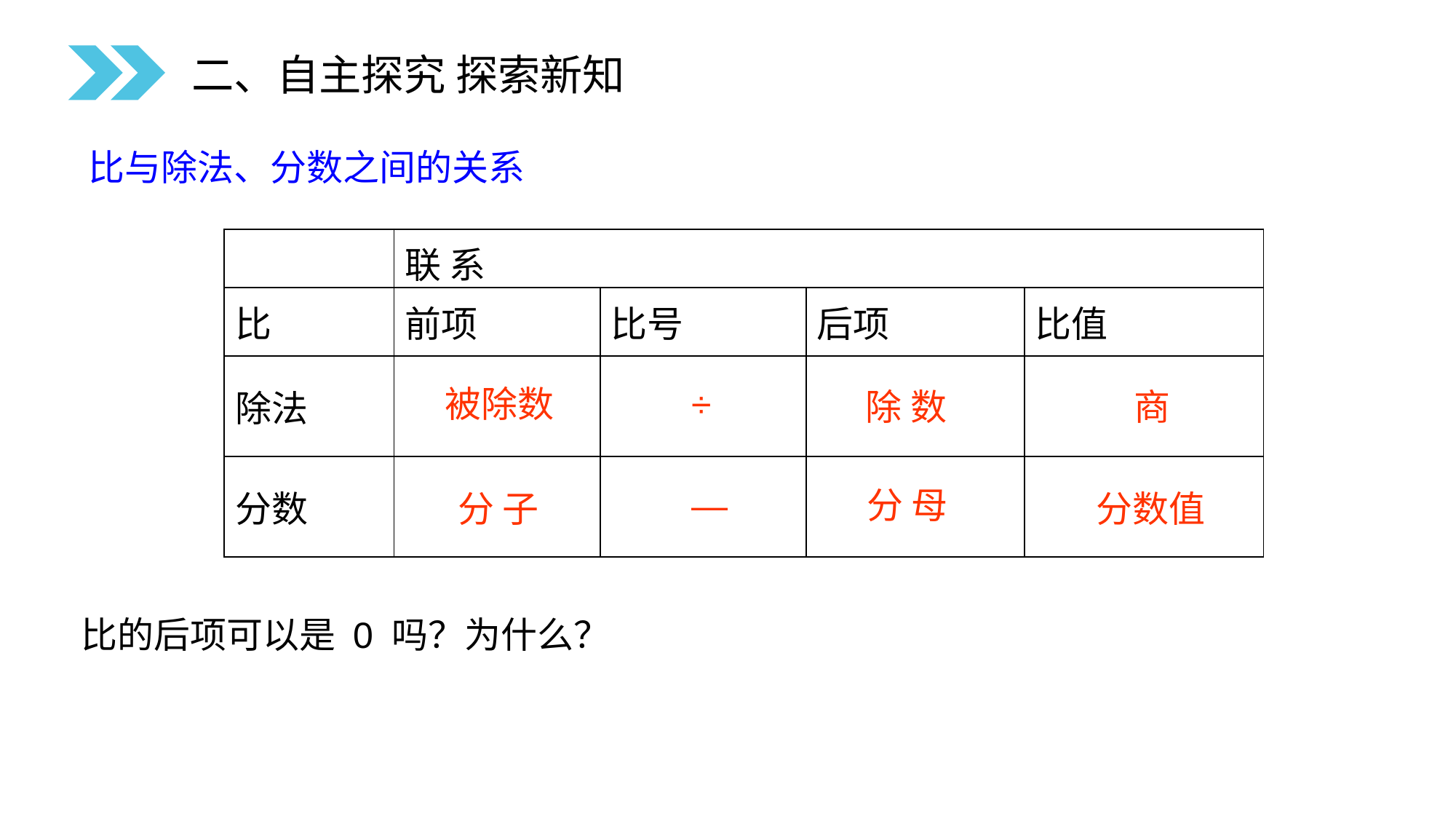

二、自主探究 探索新知
比与除法、分数之间的关系
|  | 联 系 |  |  |  |
| --- | --- | --- | --- | --- |
| 比 | 前项 | 比号 | 后项 | 比值 |
| 除法 |  |  |  |  |
| 分数 |  |  |  |  |
÷
被除数
除 数
商
—
分 母
分数值
分 子
比的后项可以是 0 吗？为什么？